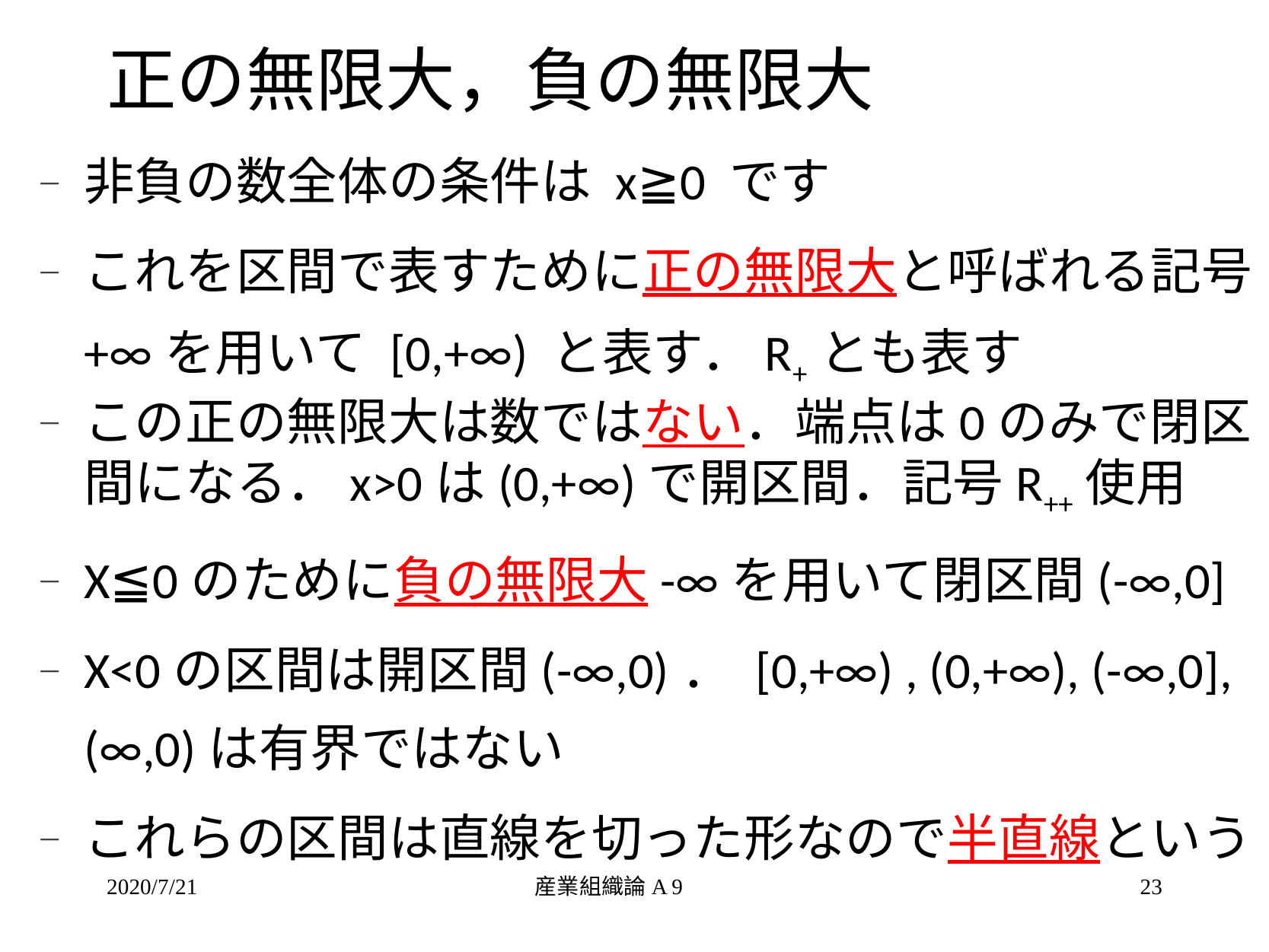

# 正の無限大，負の無限大
非負の数全体の条件は x≧0 です
これを区間で表すために正の無限大と呼ばれる記号+∞を用いて [0,+∞) と表す．R+とも表す
この正の無限大は数ではない．端点は0のみで閉区間になる．x>0は(0,+∞)で開区間．記号R++使用
X≦0のために負の無限大-∞を用いて閉区間(-∞,0]
X<0の区間は開区間(-∞,0)． [0,+∞) , (0,+∞), (-∞,0], (∞,0)は有界ではない
これらの区間は直線を切った形なので半直線という
2020/7/21
産業組織論A 9
23